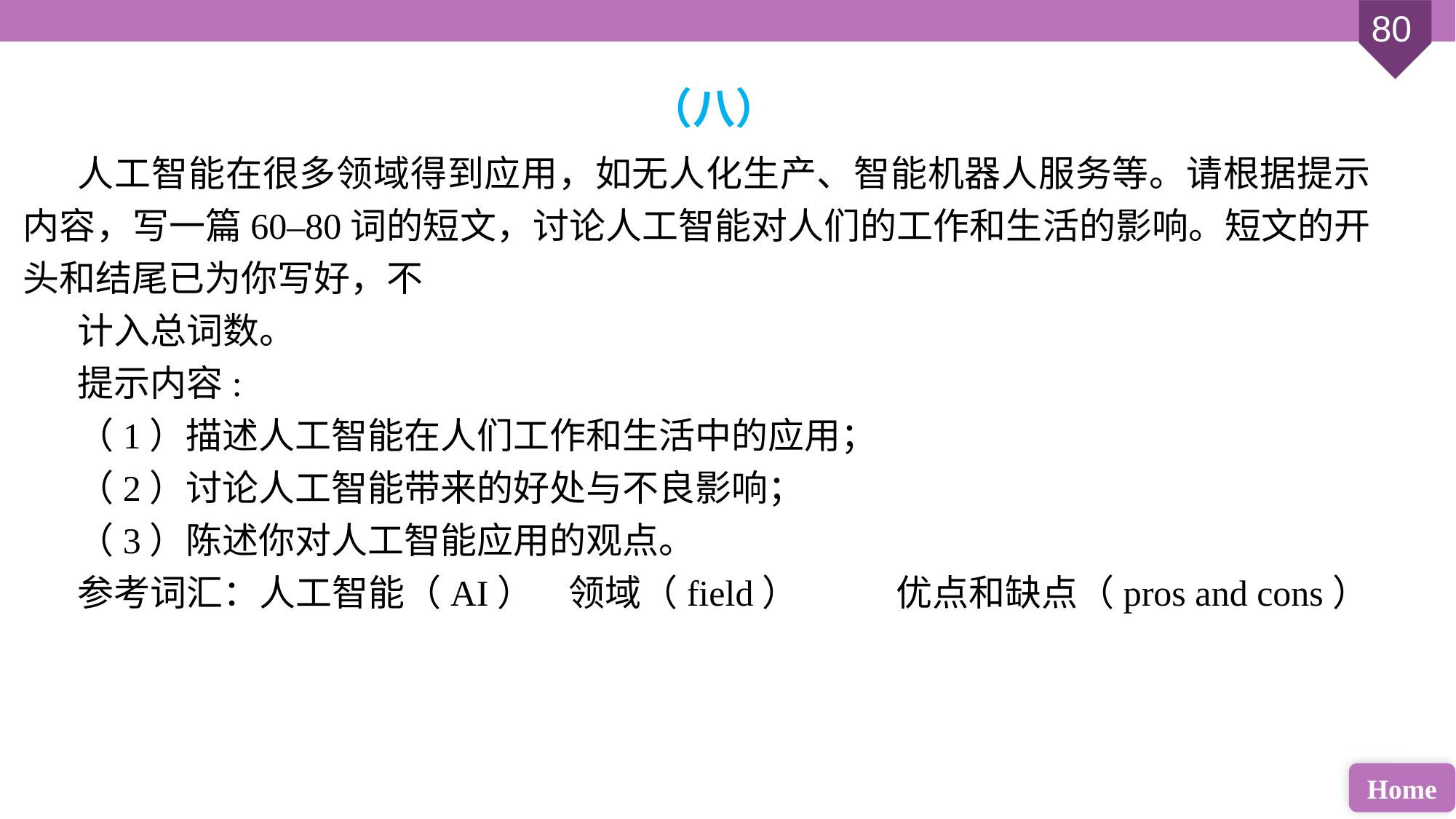

（八）
人工智能在很多领域得到应用，如无人化生产、智能机器人服务等。请根据提示内容，写一篇60–80词的短文，讨论人工智能对人们的工作和生活的影响。短文的开头和结尾已为你写好，不
计入总词数。
提示内容:
（1）描述人工智能在人们工作和生活中的应用；
（2）讨论人工智能带来的好处与不良影响；
（3）陈述你对人工智能应用的观点。
参考词汇：人工智能（AI） 	领域（field） 	优点和缺点（pros and cons）